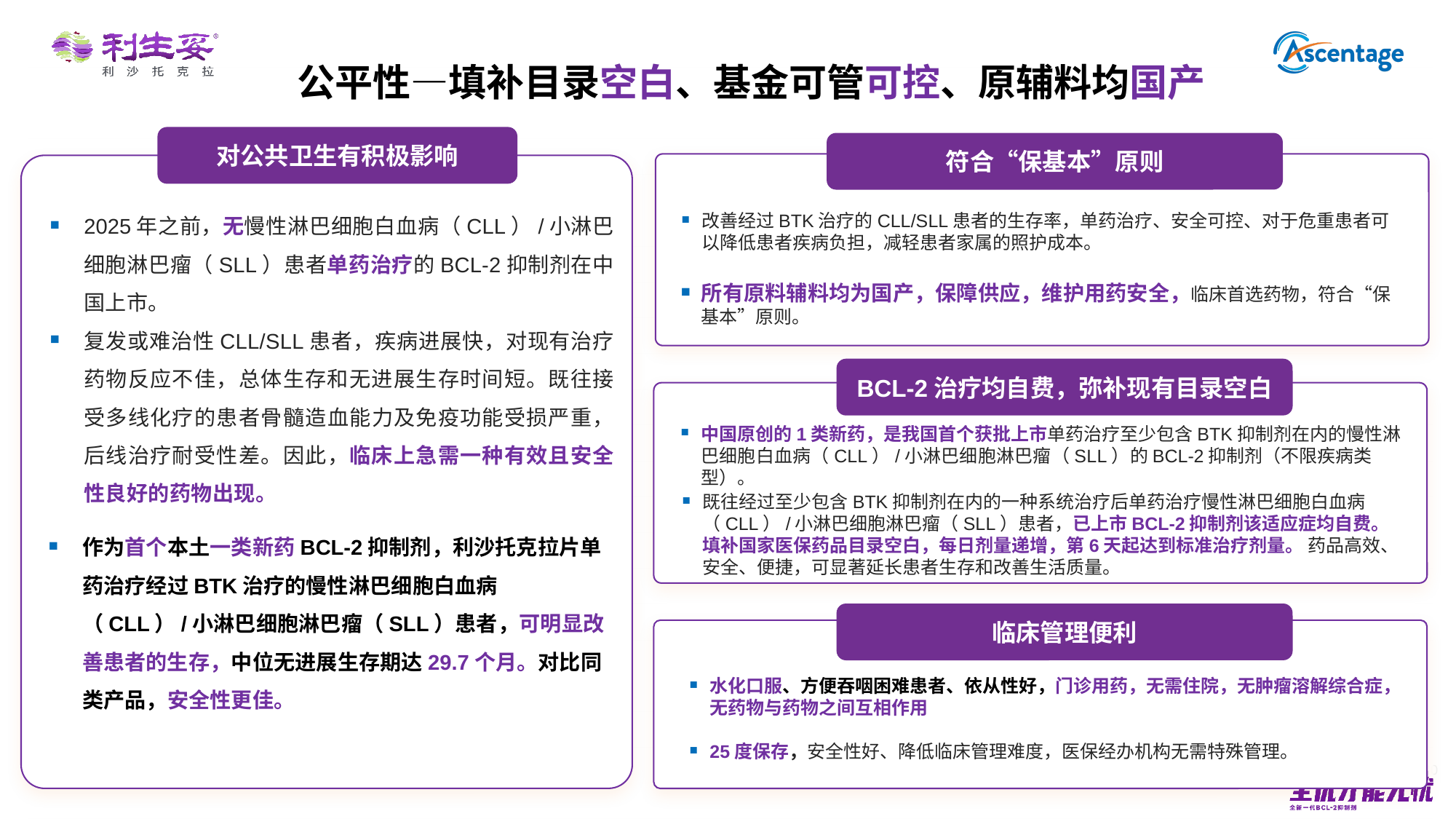

公平性—填补目录空白、基金可管可控、原辅料均国产
对公共卫生有积极影响
符合“保基本”原则

改善经过BTK治疗的CLL/SLL患者的生存率，单药治疗、安全可控、对于危重患者可以降低患者疾病负担，减轻患者家属的照护成本。
2025年之前，无慢性淋巴细胞白血病（CLL）/小淋巴细胞淋巴瘤（SLL）患者单药治疗的BCL-2抑制剂在中国上市。
复发或难治性CLL/SLL患者，疾病进展快，对现有治疗药物反应不佳，总体生存和无进展生存时间短。既往接受多线化疗的患者骨髓造血能力及免疫功能受损严重，后线治疗耐受性差。因此，临床上急需一种有效且安全性良好的药物出现。
所有原料辅料均为国产，保障供应，维护用药安全，临床首选药物，符合“保基本”原则。
BCL-2治疗均自费，弥补现有目录空白

中国原创的1类新药，是我国首个获批上市单药治疗至少包含BTK抑制剂在内的慢性淋巴细胞白血病（CLL）/小淋巴细胞淋巴瘤（SLL）的BCL-2抑制剂（不限疾病类型）。
既往经过至少包含BTK抑制剂在内的一种系统治疗后单药治疗慢性淋巴细胞白血病（CLL）/小淋巴细胞淋巴瘤（SLL）患者，已上市BCL-2抑制剂该适应症均自费。填补国家医保药品目录空白，每日剂量递增，第6天起达到标准治疗剂量。 药品高效、安全、便捷，可显著延长患者生存和改善生活质量。
作为首个本土一类新药BCL-2抑制剂，利沙托克拉片单药治疗经过BTK治疗的慢性淋巴细胞白血病（CLL）/小淋巴细胞淋巴瘤（SLL）患者，可明显改善患者的生存，中位无进展生存期达29.7个月。对比同类产品，安全性更佳。
临床管理便利

水化口服、方便吞咽困难患者、依从性好，门诊用药，无需住院，无肿瘤溶解综合症，无药物与药物之间互相作用

25度保存，安全性好、降低临床管理难度，医保经办机构无需特殊管理。